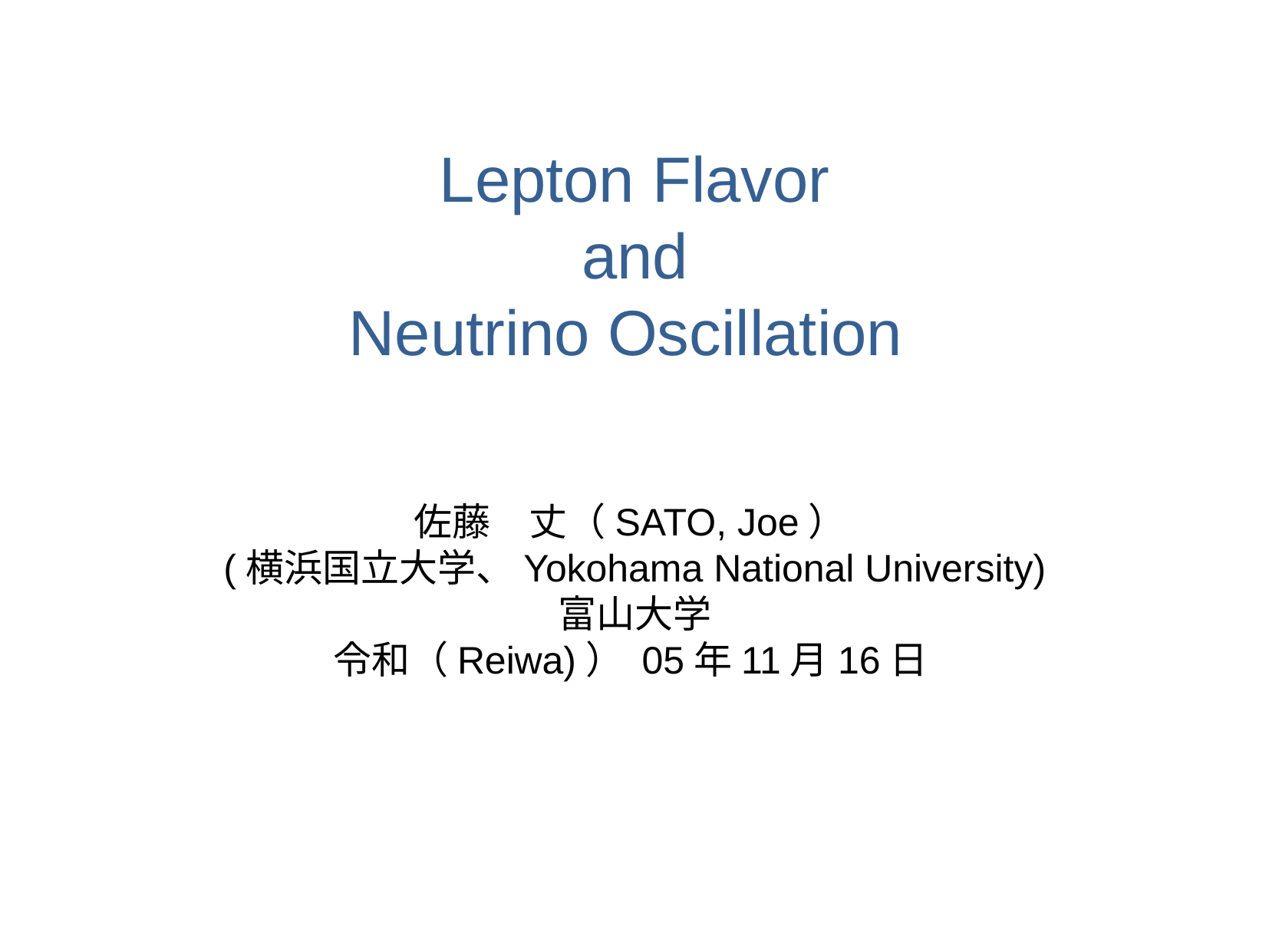

Lepton Flavor
and
Neutrino Oscillation
佐藤　丈（SATO, Joe）
(横浜国立大学、Yokohama National University)
富山大学
令和（Reiwa)） 05年11月16日